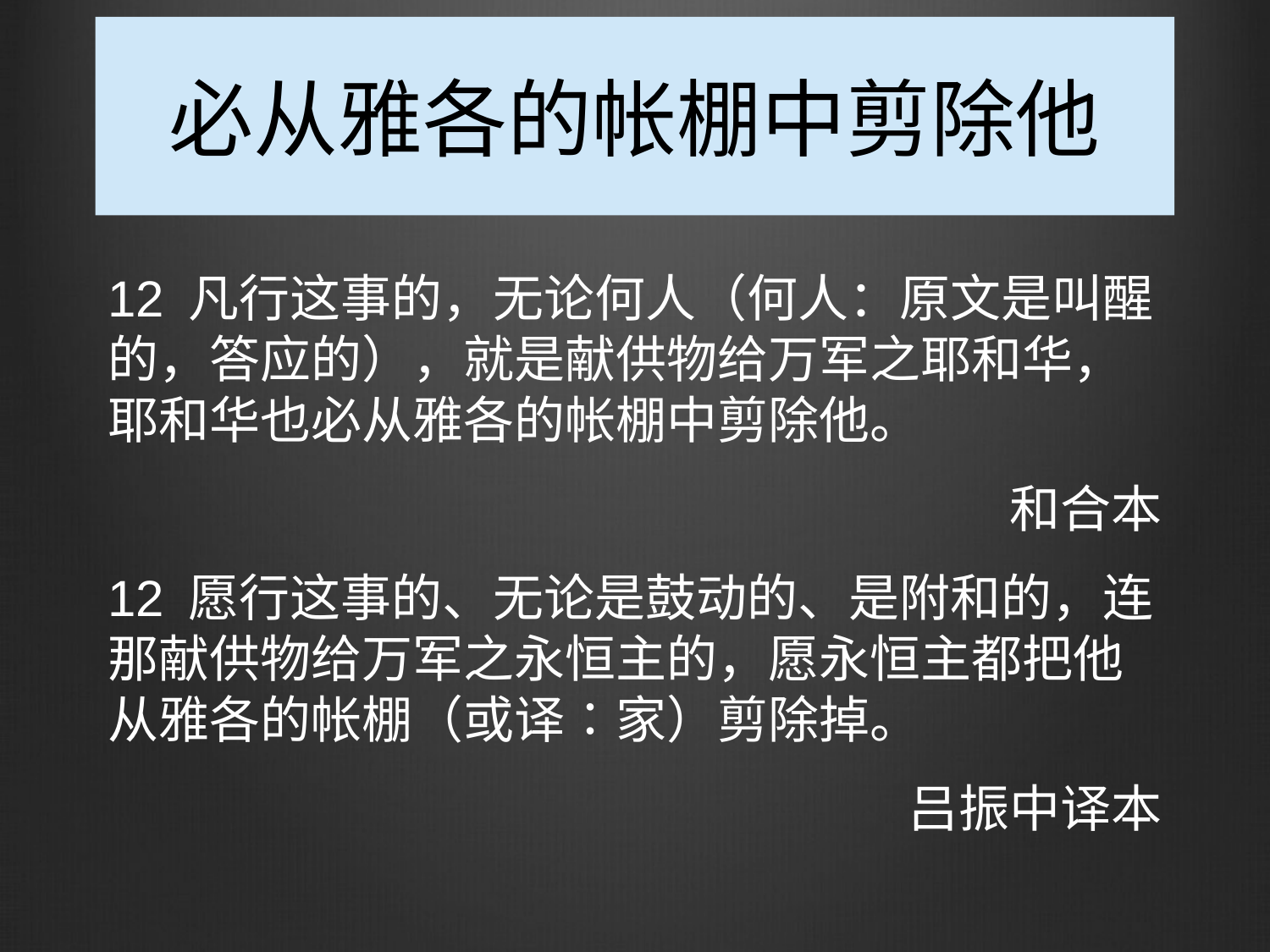

# 必从雅各的帐棚中剪除他
12 凡行这事的，无论何人（何人：原文是叫醒的，答应的），就是献供物给万军之耶和华，耶和华也必从雅各的帐棚中剪除他。
和合本
12 愿行这事的、无论是鼓动的、是附和的，连那献供物给万军之永恒主的，愿永恒主都把他从雅各的帐棚（或译∶家）剪除掉。
吕振中译本